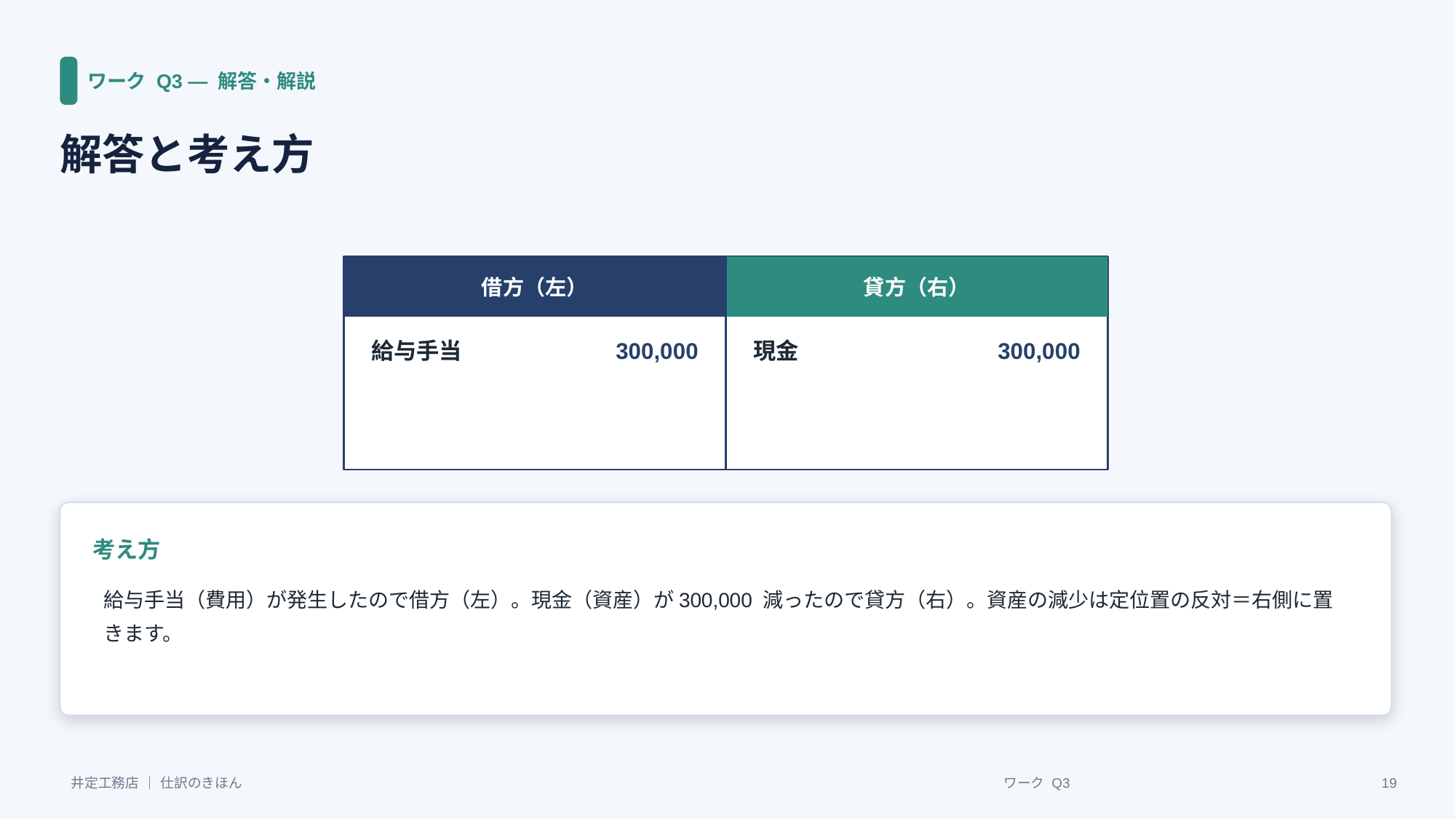

ワーク Q3 ― 解答・解説
解答と考え方

借方（左）

貸方（右）
給与手当
300,000
現金
300,000

考え方
給与手当（費用）が発生したので借方（左）。現金（資産）が300,000 減ったので貸方（右）。資産の減少は定位置の反対＝右側に置きます。
井定工務店 ｜ 仕訳のきほん
ワーク Q3
19